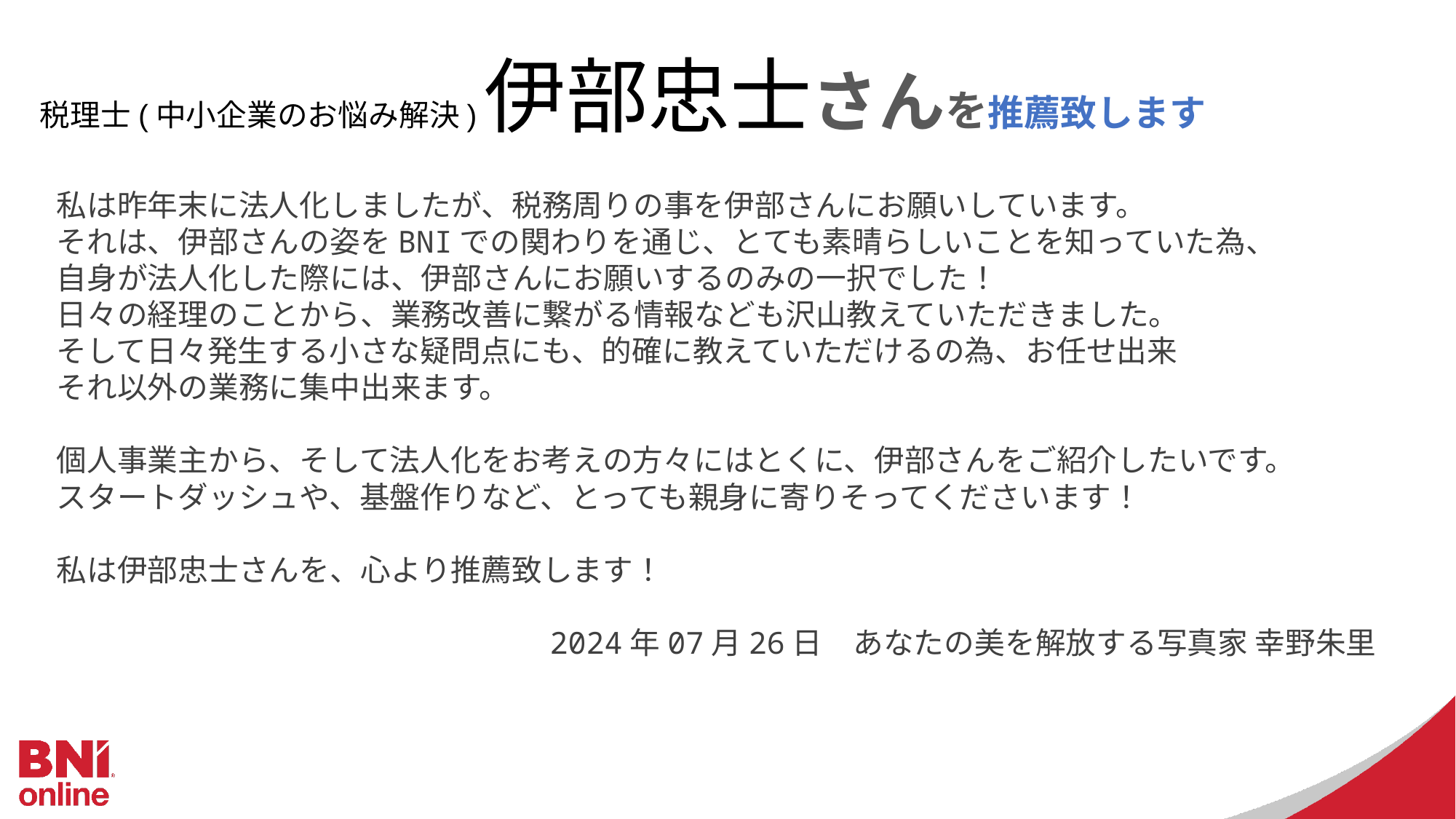

税理士(中小企業のお悩み解決)伊部忠士さんを推薦致します
私は昨年末に法人化しましたが、税務周りの事を伊部さんにお願いしています。
それは、伊部さんの姿をBNIでの関わりを通じ、とても素晴らしいことを知っていた為、
自身が法人化した際には、伊部さんにお願いするのみの一択でした！
日々の経理のことから、業務改善に繋がる情報なども沢山教えていただきました。
そして日々発生する小さな疑問点にも、的確に教えていただけるの為、お任せ出来
それ以外の業務に集中出来ます。

個人事業主から、そして法人化をお考えの方々にはとくに、伊部さんをご紹介したいです。
スタートダッシュや、基盤作りなど、とっても親身に寄りそってくださいます！

私は伊部忠士さんを、心より推薦致します！

　　　　　　　　　　　　　　　　2024年07月26日　あなたの美を解放する写真家 幸野朱里